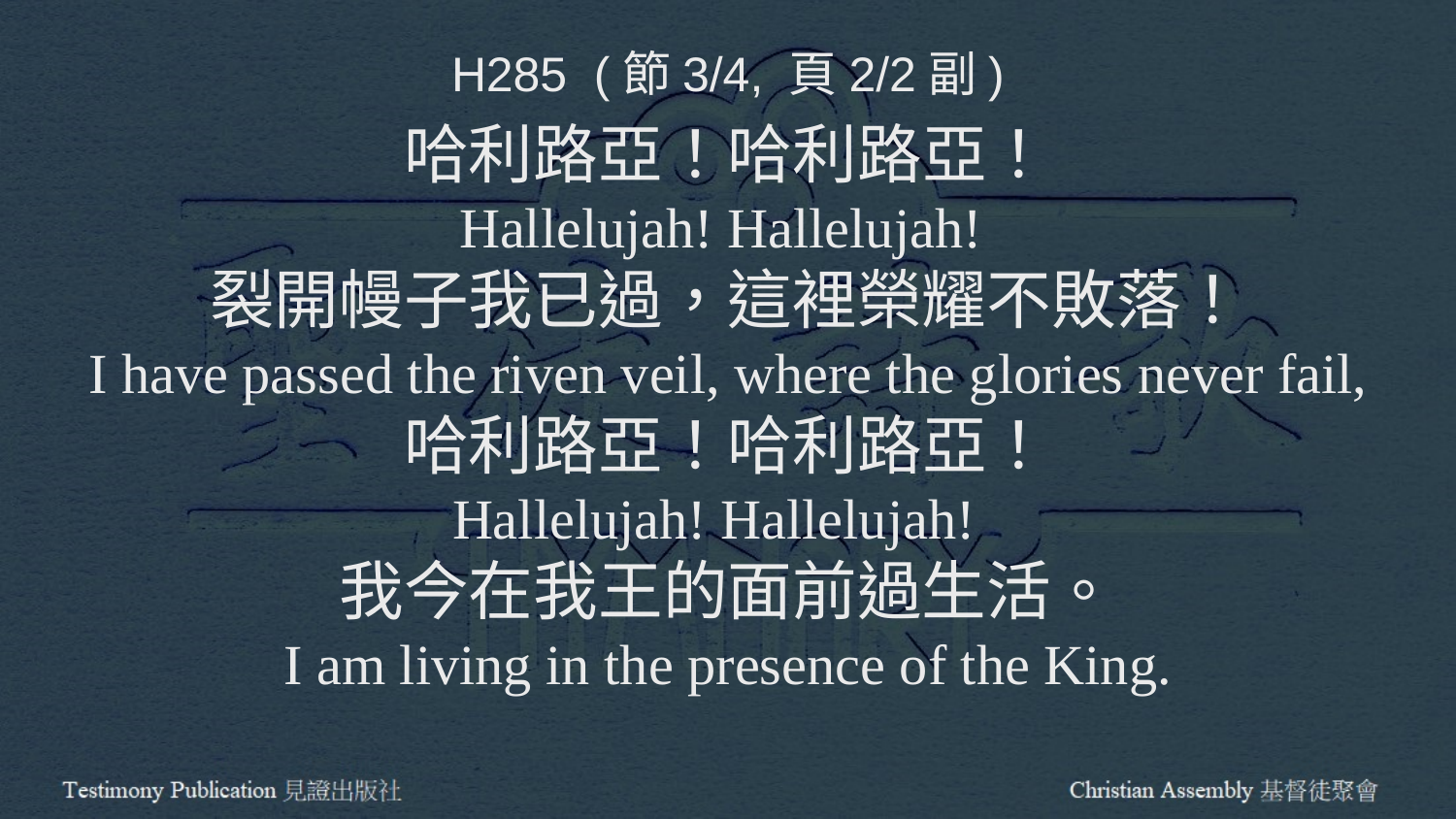

H285  (節3/4, 頁2/2副)
哈利路亞！哈利路亞！
Hallelujah! Hallelujah!
裂開幔子我已過，這裡榮耀不敗落！
I have passed the riven veil, where the glories never fail,
哈利路亞！哈利路亞！
Hallelujah! Hallelujah!
我今在我王的面前過生活。
I am living in the presence of the King.